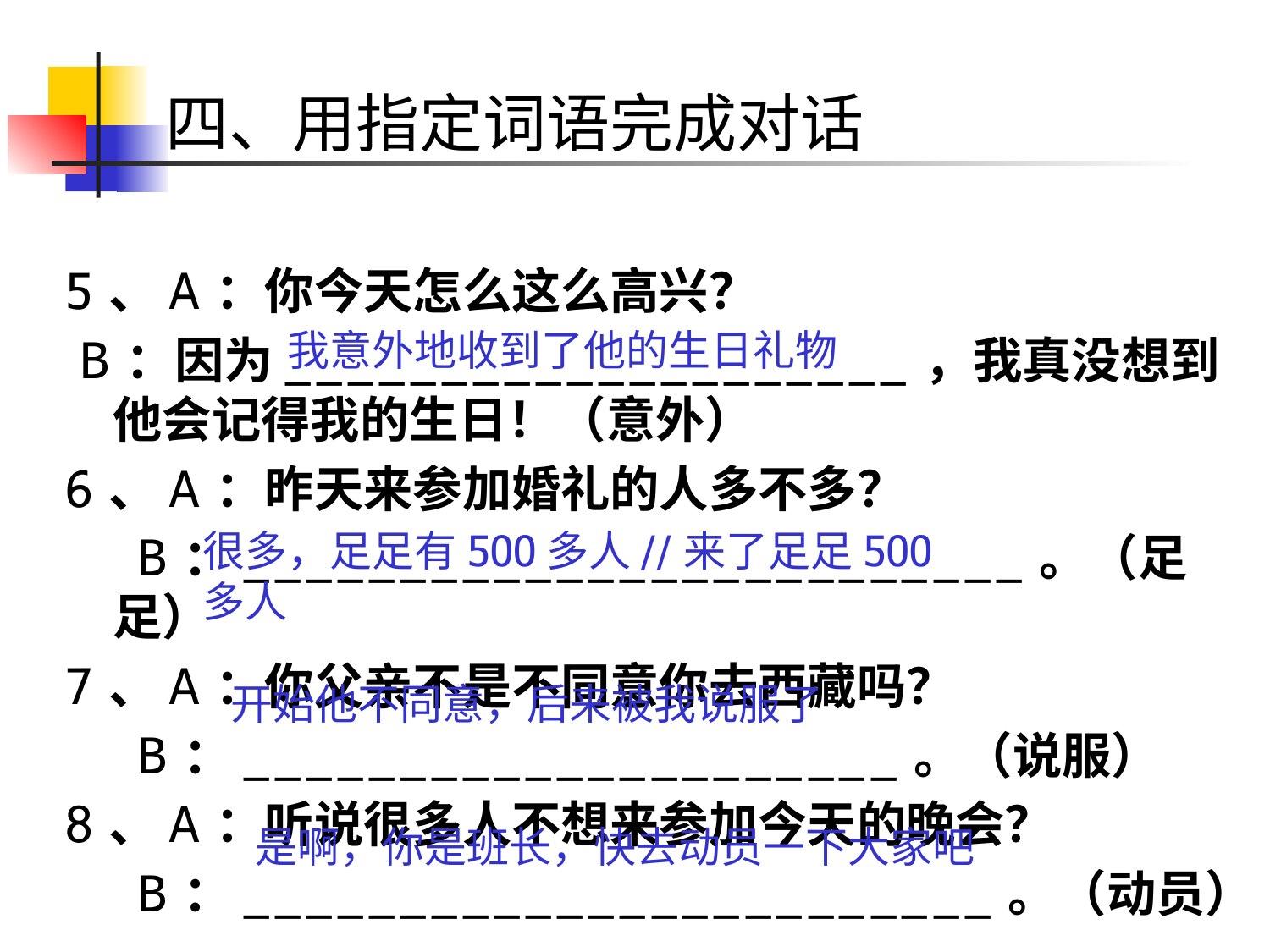

# 四、用指定词语完成对话
5、A：你今天怎么这么高兴？
 B：因为____________________，我真没想到他会记得我的生日！（意外）
6、A：昨天来参加婚礼的人多不多？
     B：_________________________。（足足）
7、A：你父亲不是不同意你去西藏吗？
     B：_____________________。（说服）
8、A：听说很多人不想来参加今天的晚会？
     B：________________________。（动员）
我意外地收到了他的生日礼物
很多，足足有500多人//来了足足500多人
开始他不同意，后来被我说服了
是啊，你是班长，快去动员一下大家吧